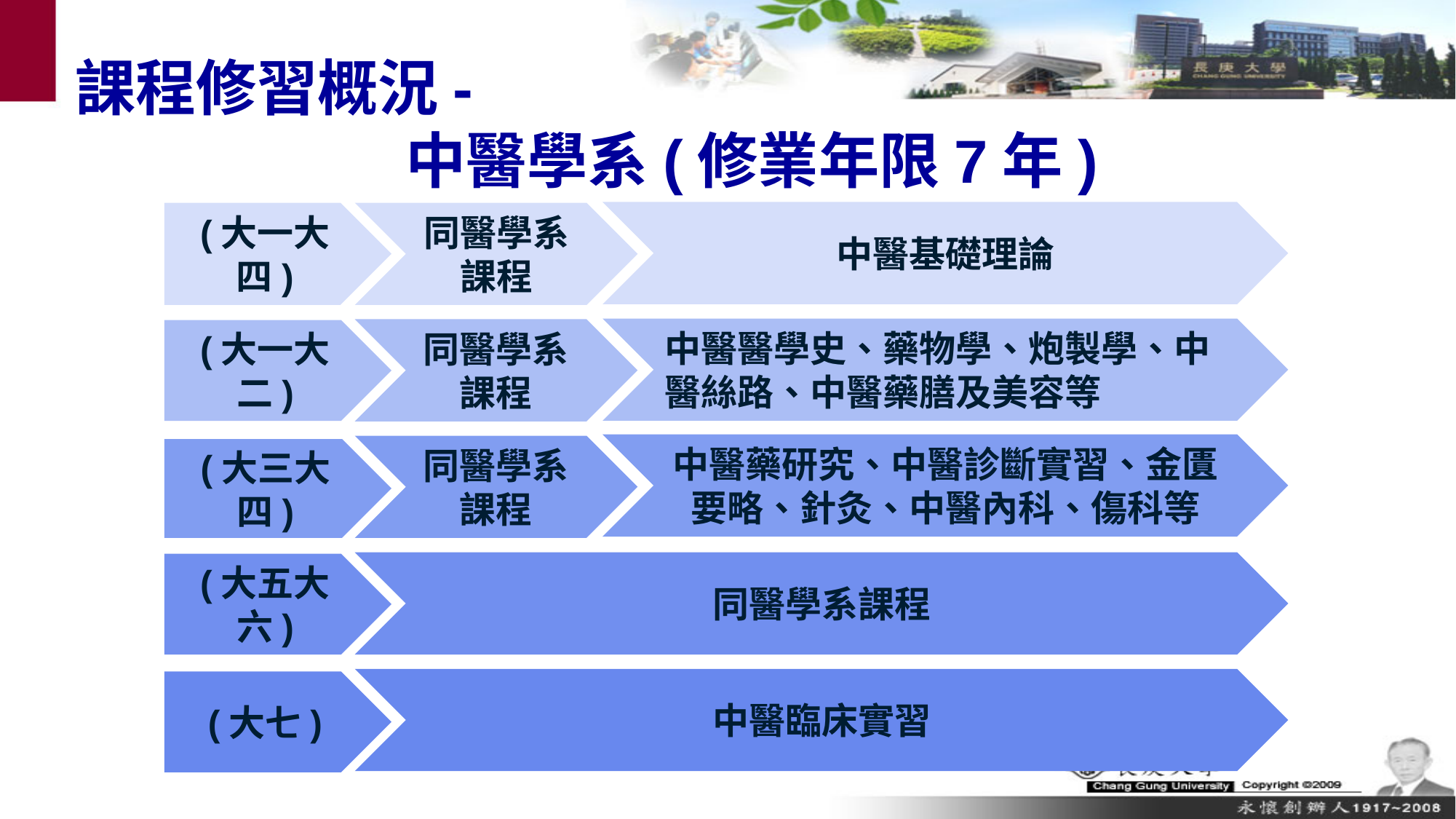

課程修習概況-
中醫學系(修業年限7年)
中醫基礎理論
(大一大四)
同醫學系課程
中醫醫學史、藥物學、炮製學、中醫絲路、中醫藥膳及美容等
同醫學系課程
(大一大二)
中醫藥研究、中醫診斷實習、金匱要略、針灸、中醫內科、傷科等
同醫學系課程
(大三大四)
同醫學系課程
(大五大六)
中醫臨床實習
(大七)